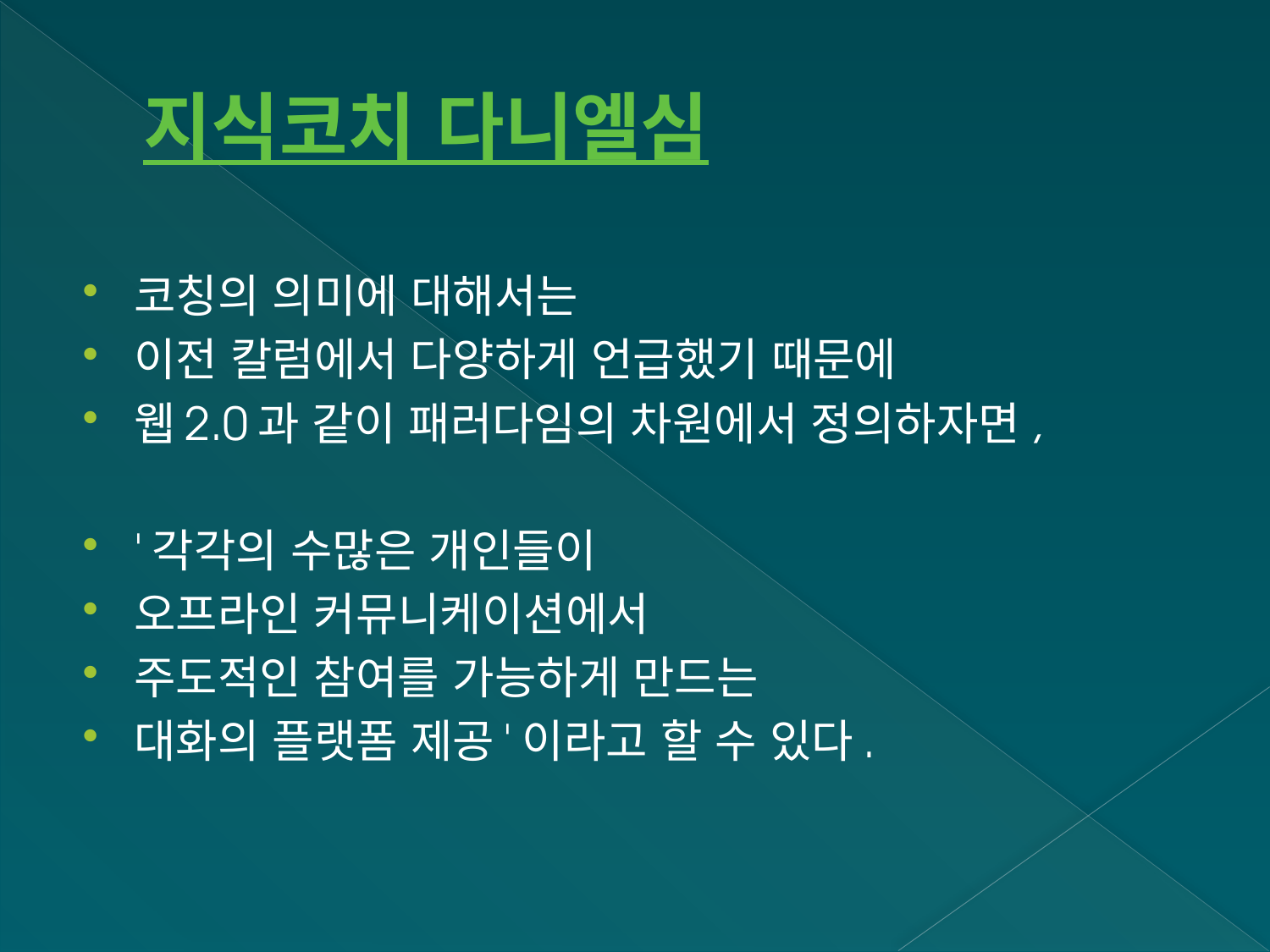

# 지식코치 다니엘심
코칭의 의미에 대해서는
이전 칼럼에서 다양하게 언급했기 때문에
웹2.0과 같이 패러다임의 차원에서 정의하자면,

'각각의 수많은 개인들이
오프라인 커뮤니케이션에서
주도적인 참여를 가능하게 만드는
대화의 플랫폼 제공'이라고 할 수 있다.